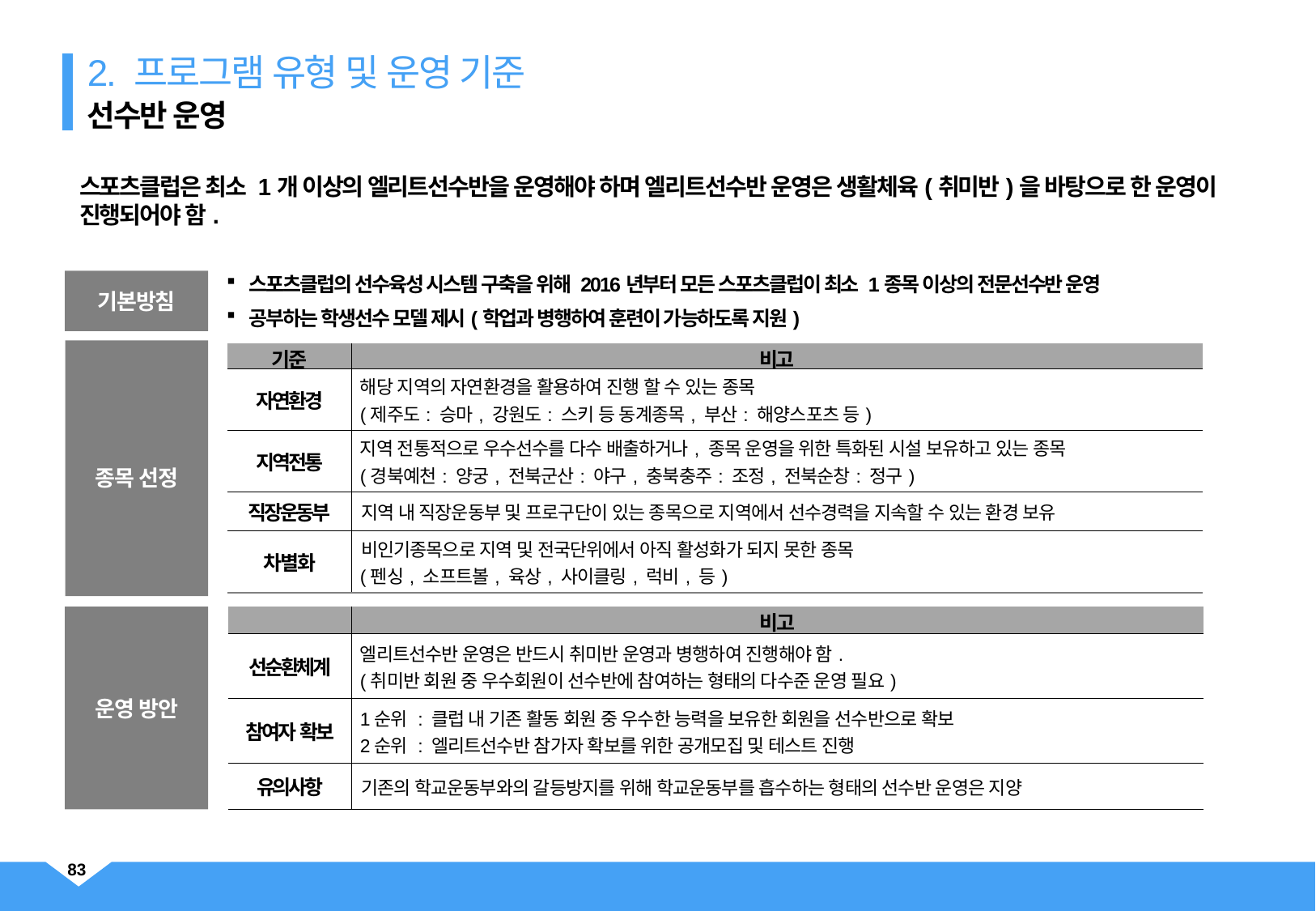

2. 프로그램 유형 및 운영 기준
선수반 운영
스포츠클럽은 최소 1개 이상의 엘리트선수반을 운영해야 하며 엘리트선수반 운영은 생활체육(취미반)을 바탕으로 한 운영이 진행되어야 함.
스포츠클럽의 선수육성 시스템 구축을 위해 2016년부터 모든 스포츠클럽이 최소 1종목 이상의 전문선수반 운영
공부하는 학생선수 모델 제시(학업과 병행하여 훈련이 가능하도록 지원)
기본방침
종목 선정
| 기준 | 비고 |
| --- | --- |
| 자연환경 | 해당 지역의 자연환경을 활용하여 진행 할 수 있는 종목 (제주도: 승마, 강원도: 스키 등 동계종목, 부산: 해양스포츠 등) |
| 지역전통 | 지역 전통적으로 우수선수를 다수 배출하거나, 종목 운영을 위한 특화된 시설 보유하고 있는 종목 (경북예천: 양궁, 전북군산: 야구, 충북충주: 조정, 전북순창: 정구) |
| 직장운동부 | 지역 내 직장운동부 및 프로구단이 있는 종목으로 지역에서 선수경력을 지속할 수 있는 환경 보유 |
| 차별화 | 비인기종목으로 지역 및 전국단위에서 아직 활성화가 되지 못한 종목 (펜싱, 소프트볼, 육상, 사이클링, 럭비, 등) |
운영 방안
|  | 비고 |
| --- | --- |
| 선순환체계 | 엘리트선수반 운영은 반드시 취미반 운영과 병행하여 진행해야 함. (취미반 회원 중 우수회원이 선수반에 참여하는 형태의 다수준 운영 필요) |
| 참여자 확보 | 1순위 : 클럽 내 기존 활동 회원 중 우수한 능력을 보유한 회원을 선수반으로 확보 2순위 : 엘리트선수반 참가자 확보를 위한 공개모집 및 테스트 진행 |
| 유의사항 | 기존의 학교운동부와의 갈등방지를 위해 학교운동부를 흡수하는 형태의 선수반 운영은 지양 |